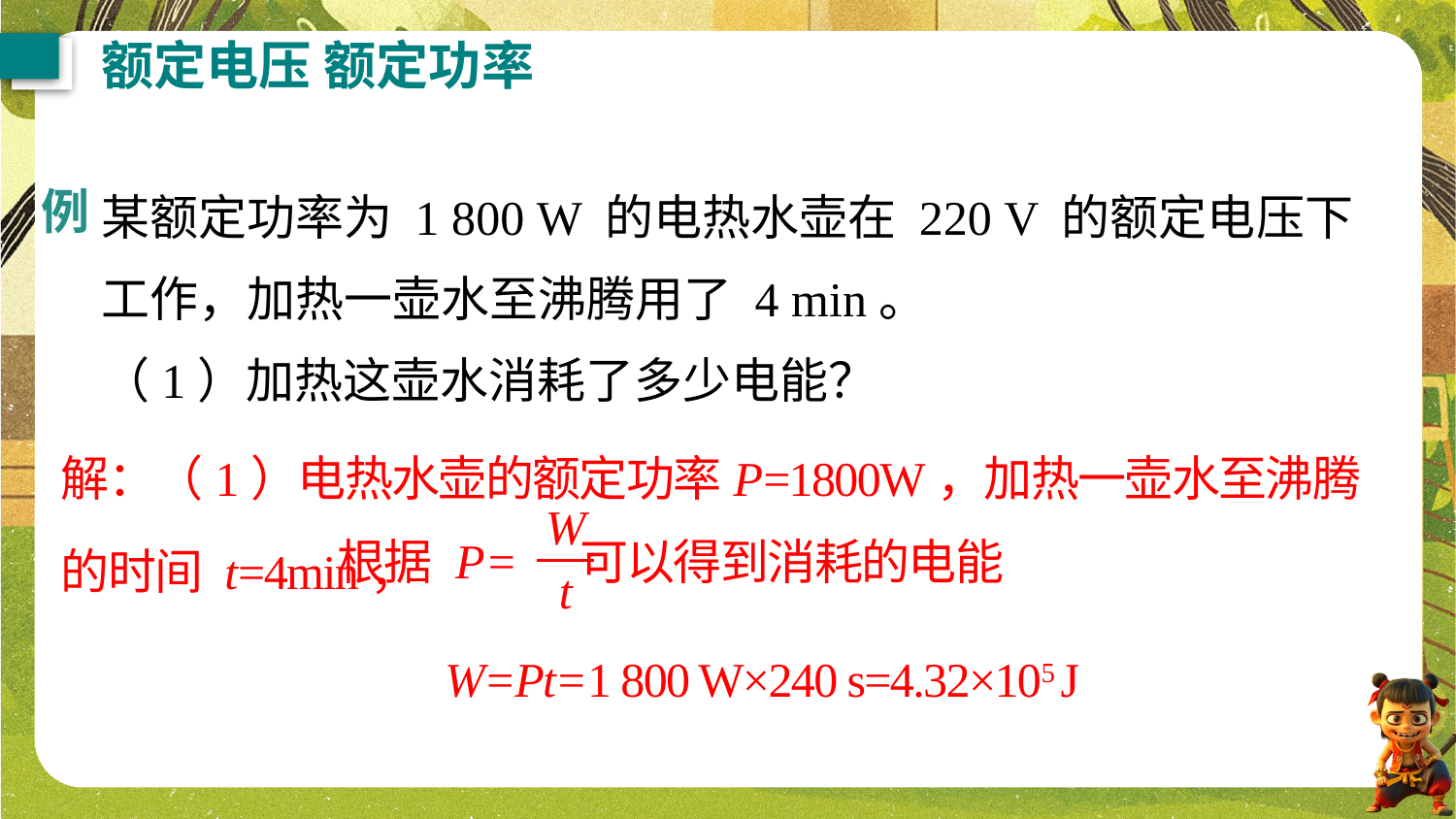

额定电压 额定功率

某额定功率为 1 800 W 的电热水壶在 220 V 的额定电压下工作，加热一壶水至沸腾用了 4 min。
（1）加热这壶水消耗了多少电能？
例
解：（1）电热水壶的额定功率P=1800W，加热一壶水至沸腾的时间 t=4min，
W
t
P=
根据                可以得到消耗的电能
W=Pt=1 800 W×240 s=4.32×105 J